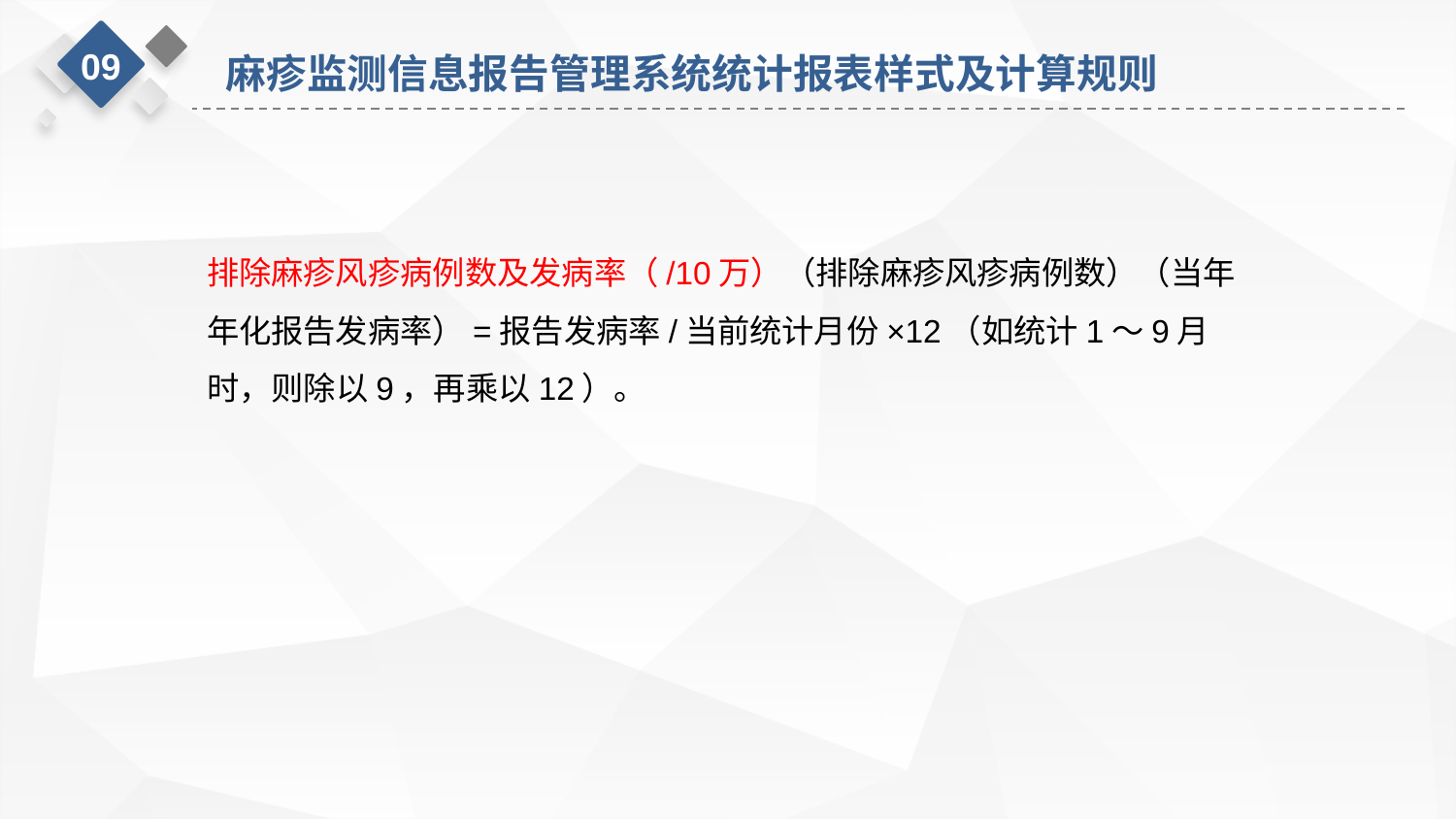

09

麻疹监测信息报告管理系统统计报表样式及计算规则
排除麻疹风疹病例数及发病率（/10万）（排除麻疹风疹病例数）（当年年化报告发病率）=报告发病率/当前统计月份×12（如统计1～9月时，则除以9，再乘以12）。